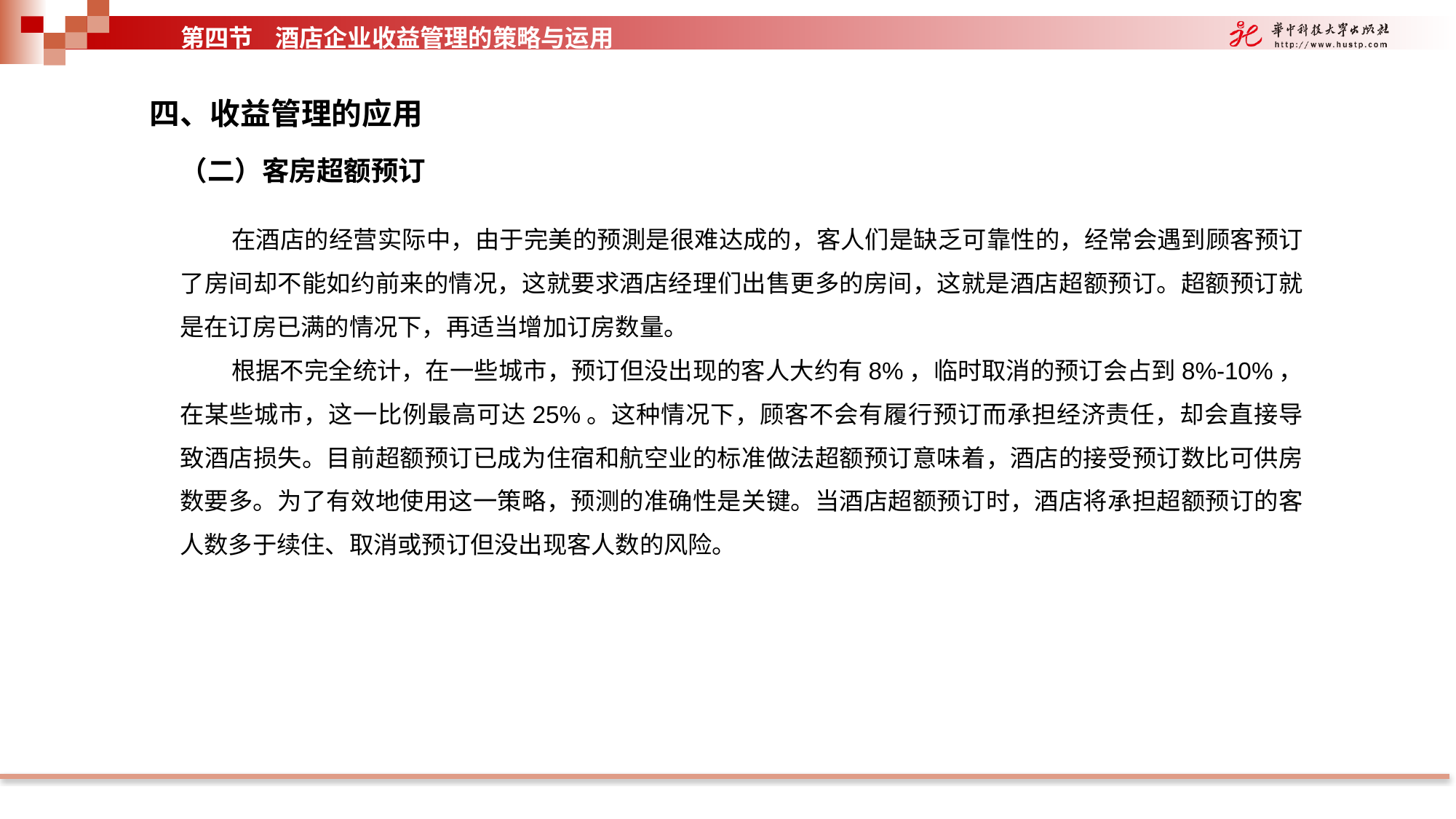

第四节    酒店企业收益管理的策略与运用
四、收益管理的应用
（二）客房超额预订
在酒店的经营实际中，由于完美的预測是很难达成的，客人们是缺乏可靠性的，经常会遇到顾客预订了房间却不能如约前来的情况，这就要求酒店经理们出售更多的房间，这就是酒店超额预订。超额预订就是在订房已满的情况下，再适当增加订房数量。
根据不完全统计，在一些城市，预订但没出现的客人大约有8%，临时取消的预订会占到8%-10%，在某些城市，这一比例最高可达25%。这种情况下，顾客不会有履行预订而承担经济责任，却会直接导致酒店损失。目前超额预订已成为住宿和航空业的标准做法超额预订意味着，酒店的接受预订数比可供房数要多。为了有效地使用这一策略，预测的准确性是关键。当酒店超额预订时，酒店将承担超额预订的客人数多于续住、取消或预订但没出现客人数的风险。